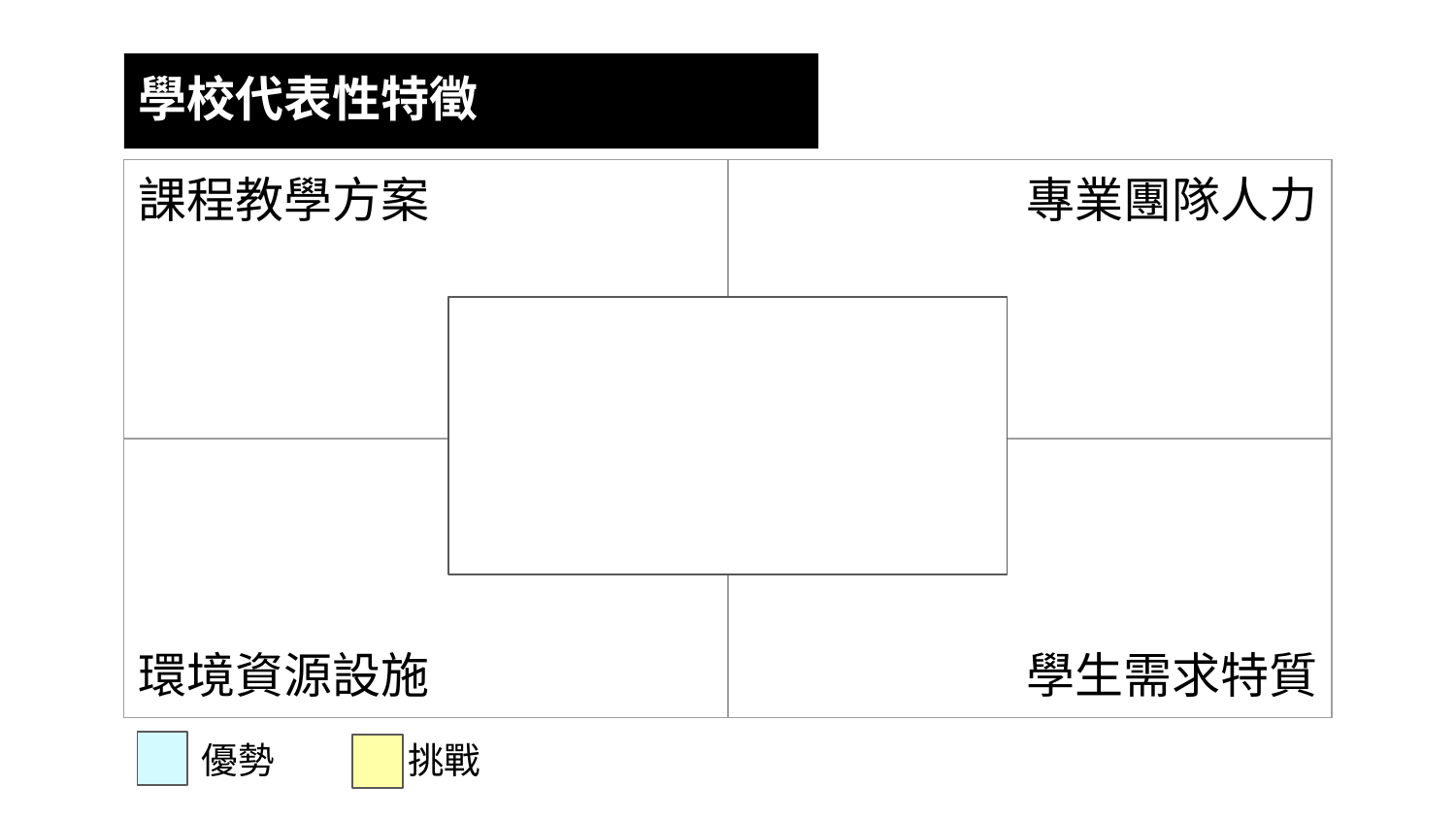

學校代表性特徵
| 課程教學方案 | 專業團隊人力 |
| --- | --- |
| 環境資源設施 | 學生需求特質 |

優勢
挑戰